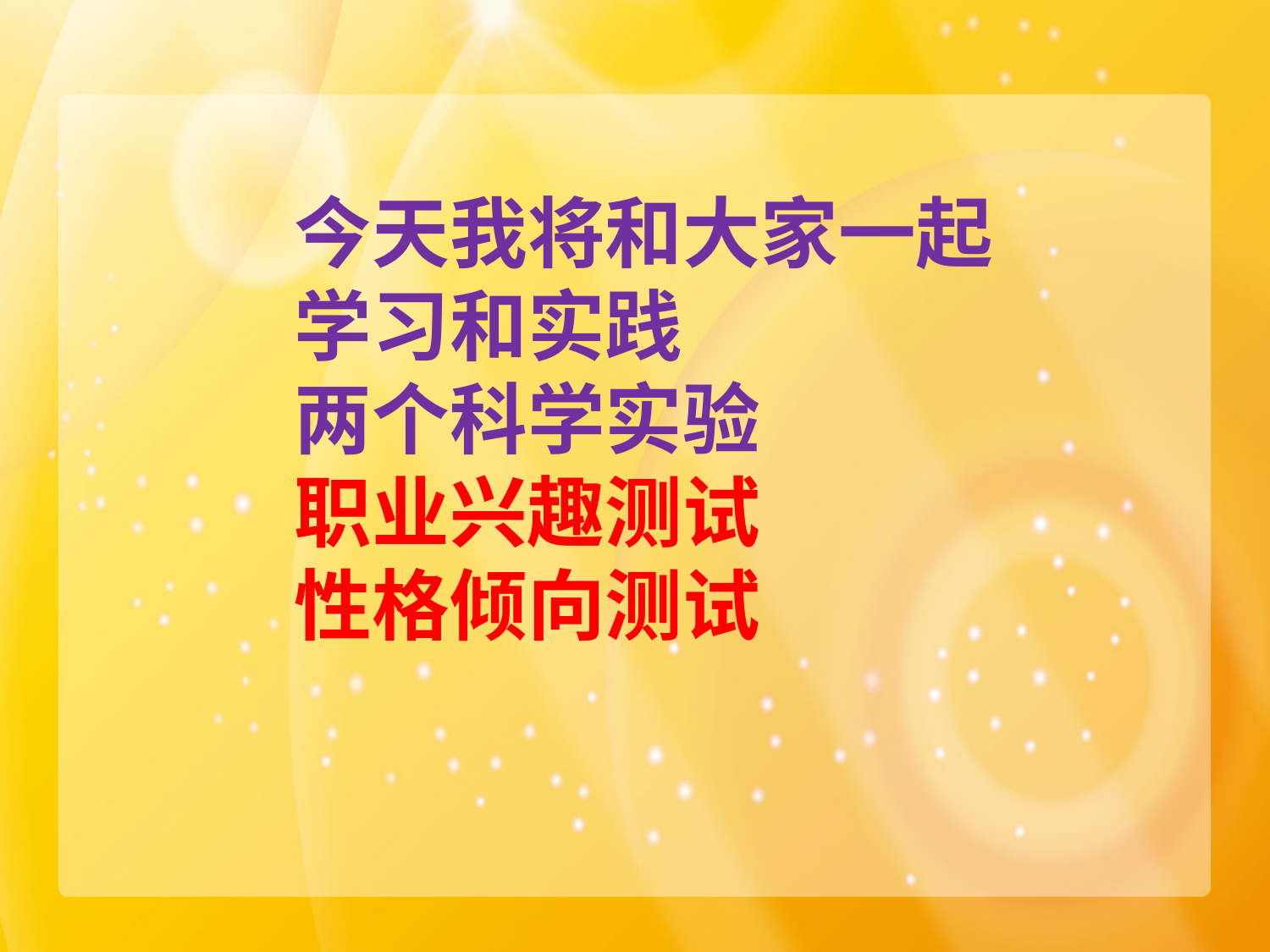

今天我将和大家一起
学习和实践
两个科学实验
职业兴趣测试
性格倾向测试